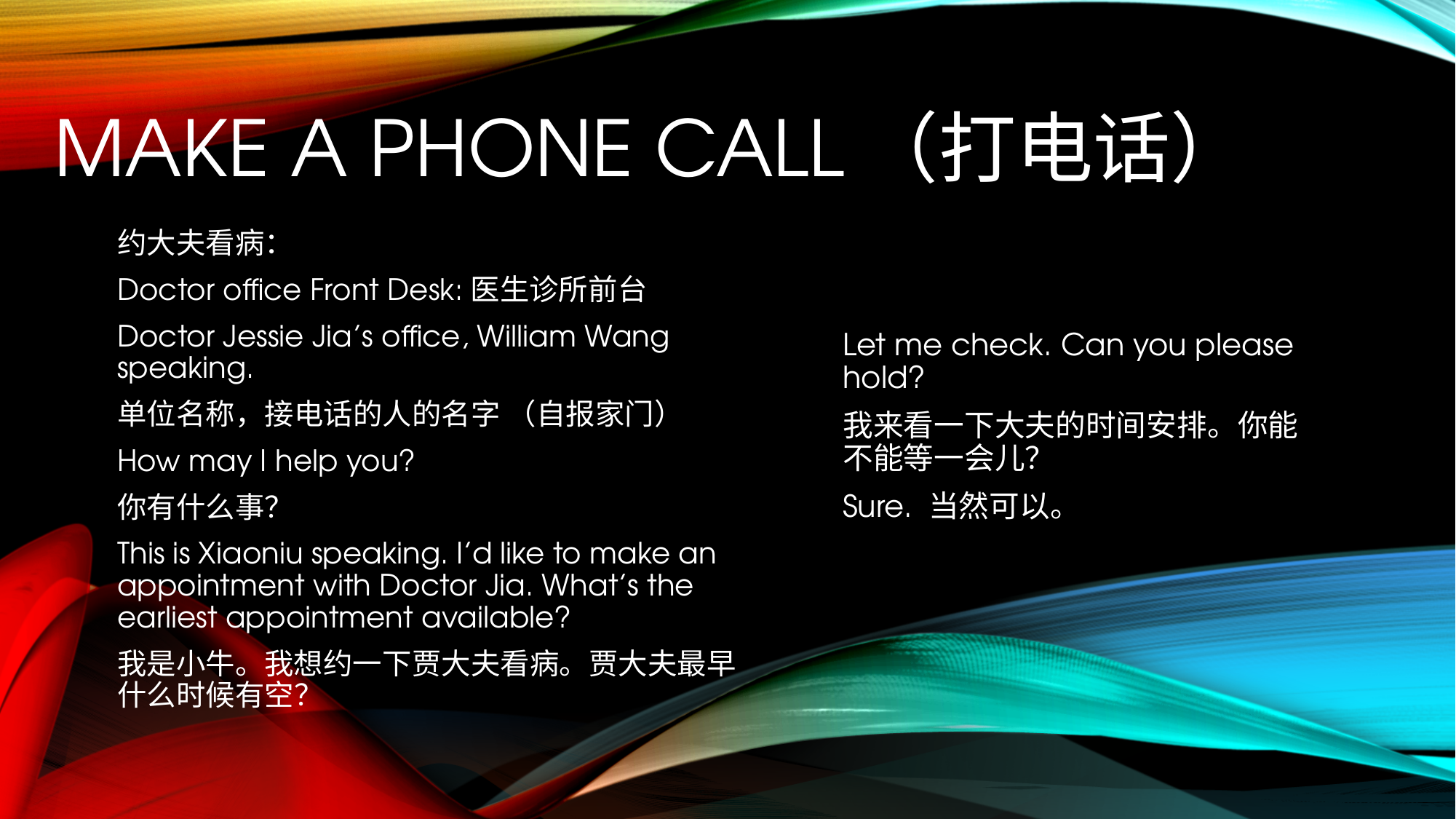

# Make a phone call（打电话）
约大夫看病：
Doctor office Front Desk:医生诊所前台
Doctor Jessie Jia’s office, William Wang speaking.
单位名称，接电话的人的名字 （自报家门）
How may I help you?
你有什么事？
This is Xiaoniu speaking. I’d like to make an appointment with Doctor Jia. What’s the earliest appointment available?
我是小牛。我想约一下贾大夫看病。贾大夫最早什么时候有空？

Let me check. Can you please hold?
我来看一下大夫的时间安排。你能不能等一会儿？
Sure. 当然可以。